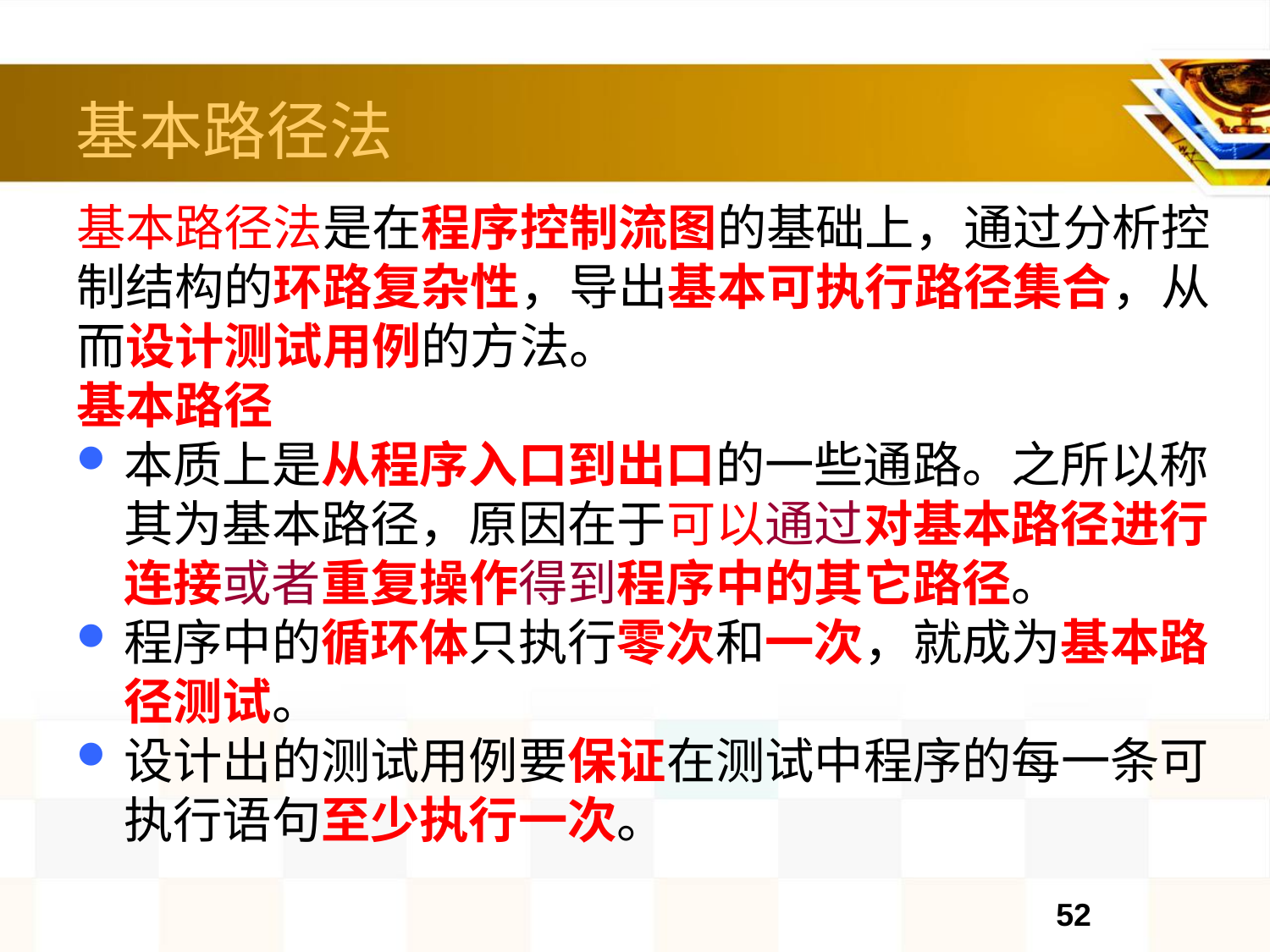

# 基本路径法
基本路径法是在程序控制流图的基础上，通过分析控制结构的环路复杂性，导出基本可执行路径集合，从而设计测试用例的方法。
基本路径
本质上是从程序入口到出口的一些通路。之所以称其为基本路径，原因在于可以通过对基本路径进行连接或者重复操作得到程序中的其它路径。
程序中的循环体只执行零次和一次，就成为基本路径测试。
设计出的测试用例要保证在测试中程序的每一条可执行语句至少执行一次。